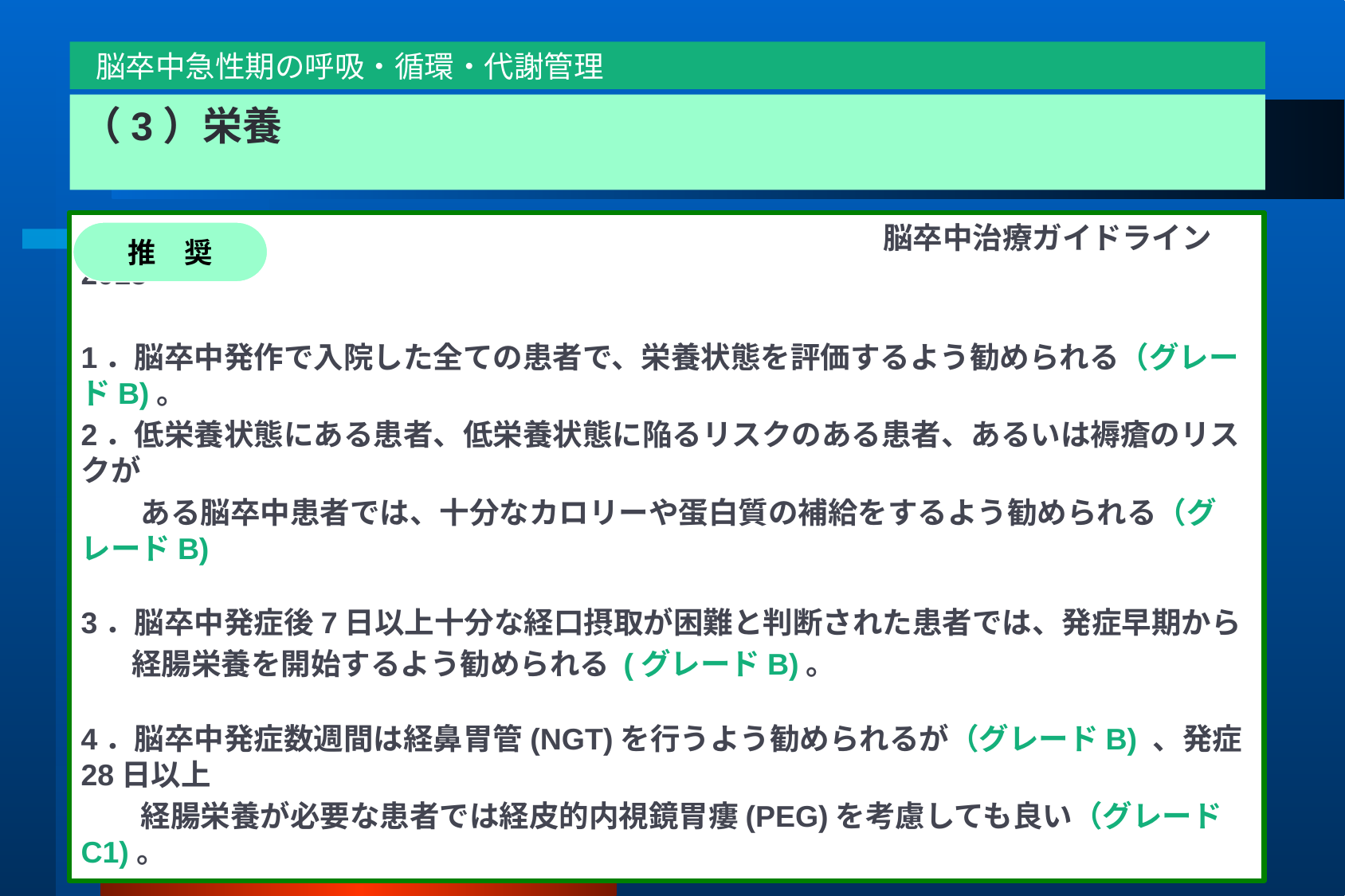

脳卒中急性期の呼吸・循環・代謝管理
（3）栄養

					　　　                 脳卒中治療ガイドライン2015

1．脳卒中発作で入院した全ての患者で、栄養状態を評価するよう勧められる（グレードB)。
2．低栄養状態にある患者、低栄養状態に陥るリスクのある患者、あるいは褥瘡のリスクが
　　ある脳卒中患者では、十分なカロリーや蛋白質の補給をするよう勧められる（グレードB)

3．脳卒中発症後7日以上十分な経口摂取が困難と判断された患者では、発症早期から
  　経腸栄養を開始するよう勧められる (グレードB)。

4．脳卒中発症数週間は経鼻胃管(NGT)を行うよう勧められるが（グレードB) 、発症28日以上
　　経腸栄養が必要な患者では経皮的内視鏡胃瘻(PEG)を考慮しても良い（グレードC1)。

5．脳卒中発作急性期には60mg/dL以下の低血糖は直ちに補正するよう強く勧められる
　　(グレードA) 。脳卒中発作急性期には高血糖を是正し、低血糖を予防しながら140〜
　　180mg/dLの範囲に血糖を保つことを考慮しても良い（グレードC1)。
推　奨